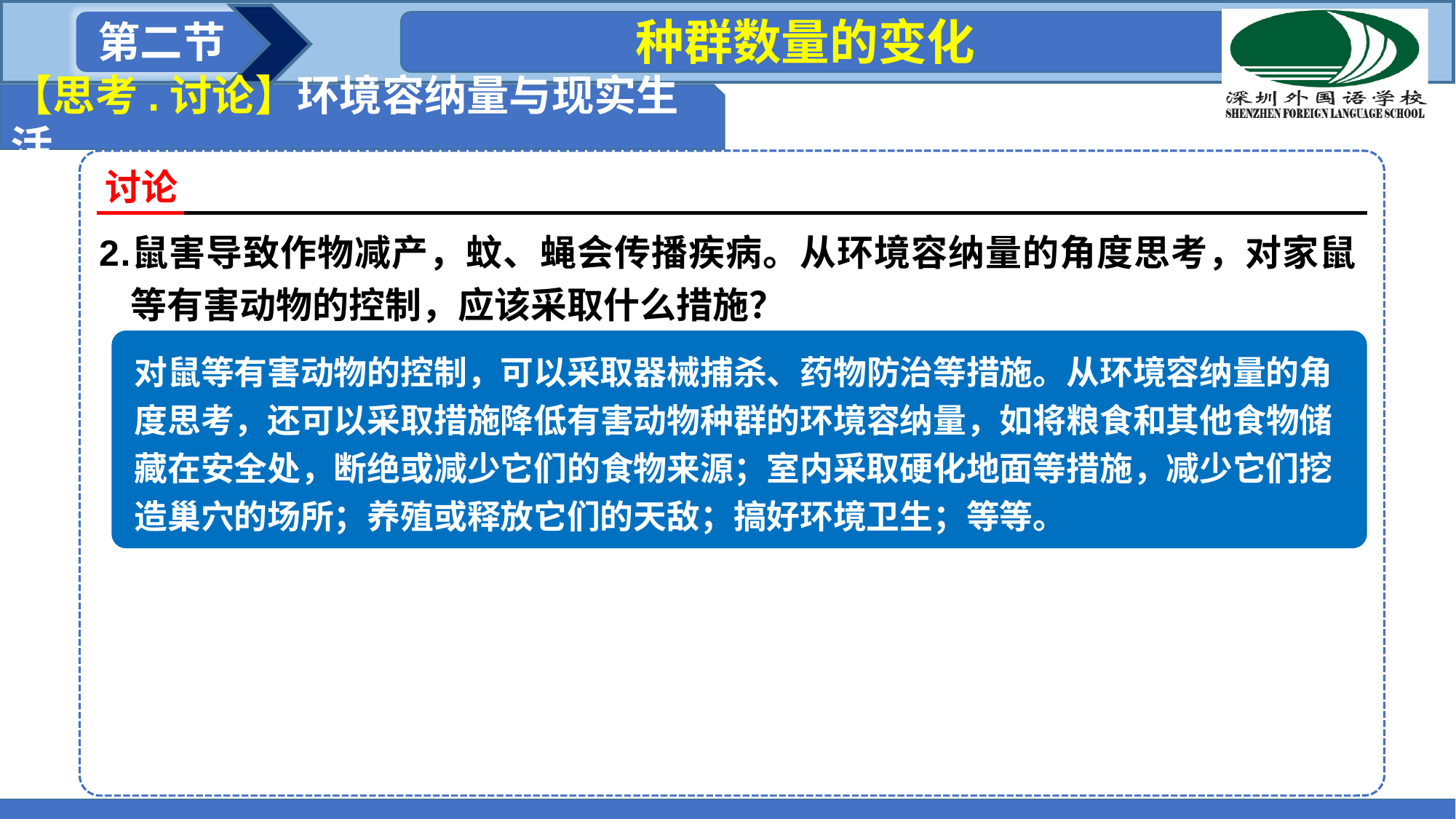

种群数量的变化
第二节
【思考.讨论】环境容纳量与现实生活

讨论
鼠害导致作物减产，蚊、蝇会传播疾病。从环境容纳量的角度思考，对家鼠等有害动物的控制，应该采取什么措施？

对鼠等有害动物的控制，可以采取器械捕杀、药物防治等措施。从环境容纳量的角度思考，还可以采取措施降低有害动物种群的环境容纳量，如将粮食和其他食物储藏在安全处，断绝或减少它们的食物来源；室内采取硬化地面等措施，减少它们挖造巢穴的场所；养殖或释放它们的天敌；搞好环境卫生；等等。